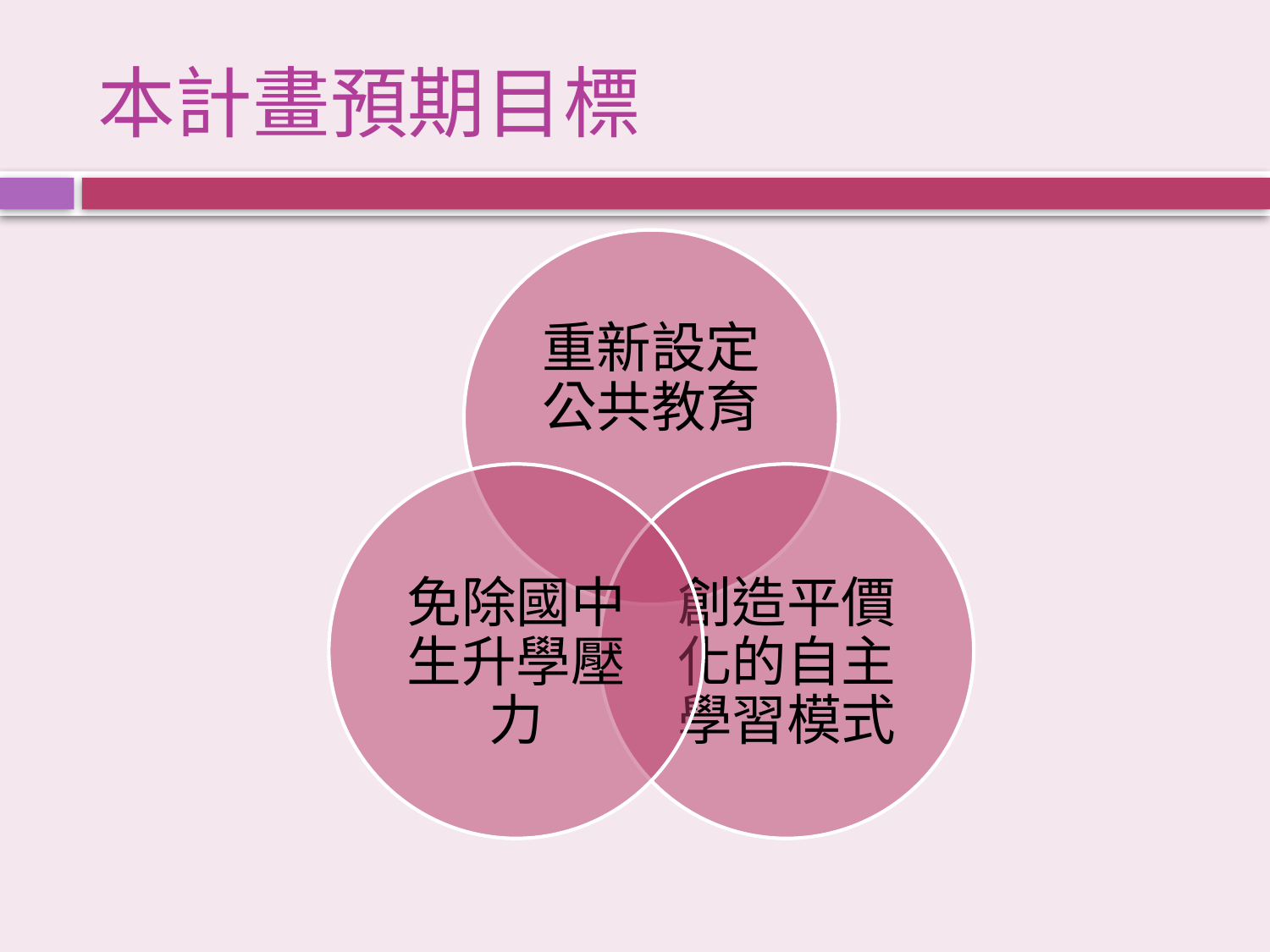

# 本計畫預期目標
重新設定公共教育
創造平價化的自主學習模式
免除國中生升學壓力